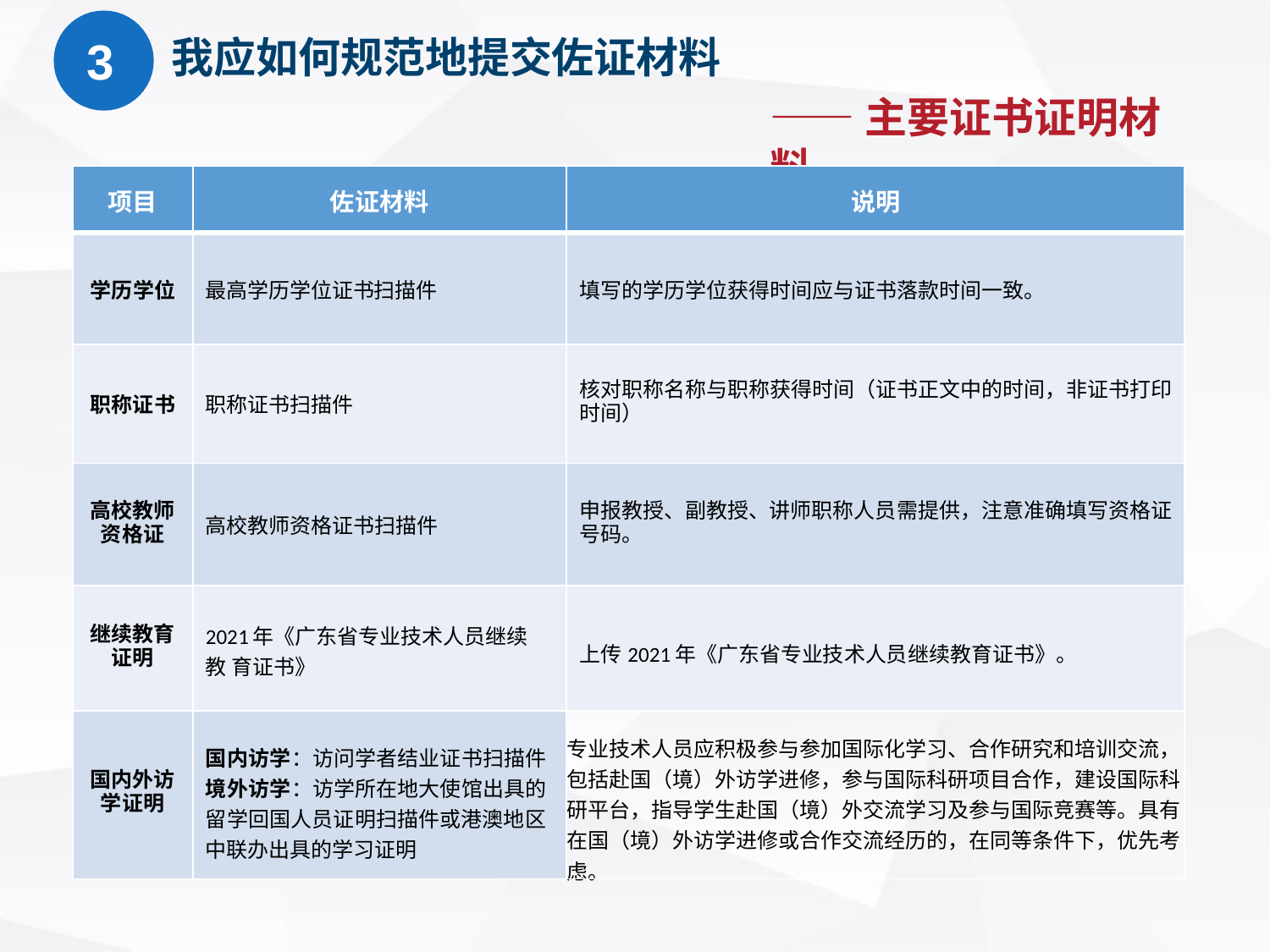

3
我应如何规范地提交佐证材料
——主要证书证明材料
| 项目 | 佐证材料 | 说明 |
| --- | --- | --- |
| 学历学位 | 最高学历学位证书扫描件 | 填写的学历学位获得时间应与证书落款时间一致。 |
| 职称证书 | 职称证书扫描件 | 核对职称名称与职称获得时间（证书正文中的时间，非证书打印 时间） |
| 高校教师 资格证 | 高校教师资格证书扫描件 | 申报教授、副教授、讲师职称人员需提供，注意准确填写资格证 号码。 |
| 继续教育 证明 | 2021年《广东省专业技术人员继续教 育证书》 | 上传2021年《广东省专业技术人员继续教育证书》。 |
| 国内外访 学证明 | 国内访学：访问学者结业证书扫描件 境外访学：访学所在地大使馆出具的 留学回国人员证明扫描件或港澳地区 中联办出具的学习证明 | 专业技术人员应积极参与参加国际化学习、合作研究和培训交流，包括赴国（境）外访学进修，参与国际科研项目合作，建设国际科研平台，指导学生赴国（境）外交流学习及参与国际竞赛等。具有在国（境）外访学进修或合作交流经历的，在同等条件下，优先考虑。 |